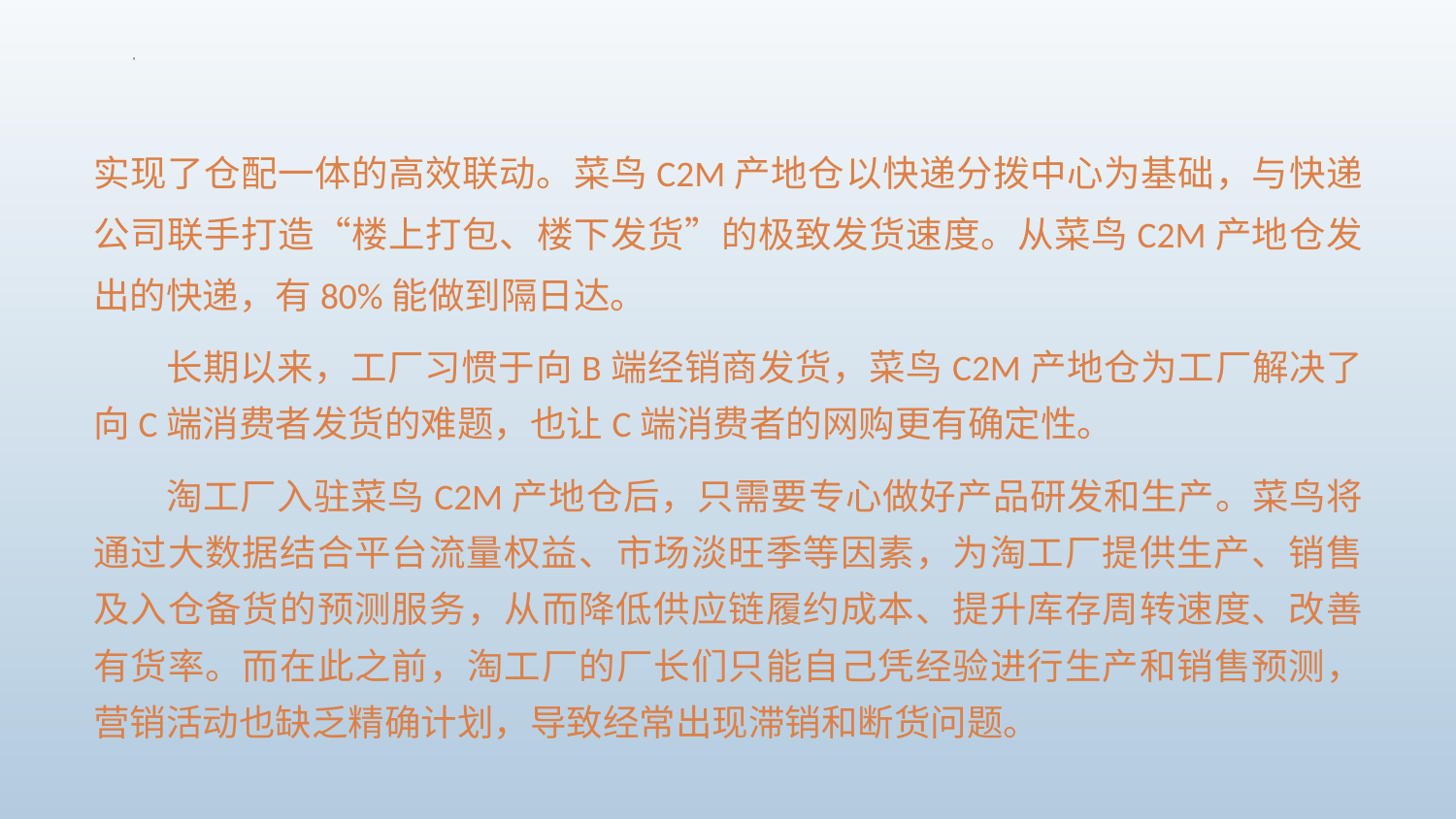

实现了仓配一体的高效联动。菜鸟C2M产地仓以快递分拨中心为基础，与快递公司联手打造“楼上打包、楼下发货”的极致发货速度。从菜鸟C2M产地仓发出的快递，有80%能做到隔日达。
长期以来，工厂习惯于向B端经销商发货，菜鸟C2M产地仓为工厂解决了向C端消费者发货的难题，也让C端消费者的网购更有确定性。
淘工厂入驻菜鸟C2M产地仓后，只需要专心做好产品研发和生产。菜鸟将通过大数据结合平台流量权益、市场淡旺季等因素，为淘工厂提供生产、销售及入仓备货的预测服务，从而降低供应链履约成本、提升库存周转速度、改善有货率。而在此之前，淘工厂的厂长们只能自己凭经验进行生产和销售预测，营销活动也缺乏精确计划，导致经常出现滞销和断货问题。